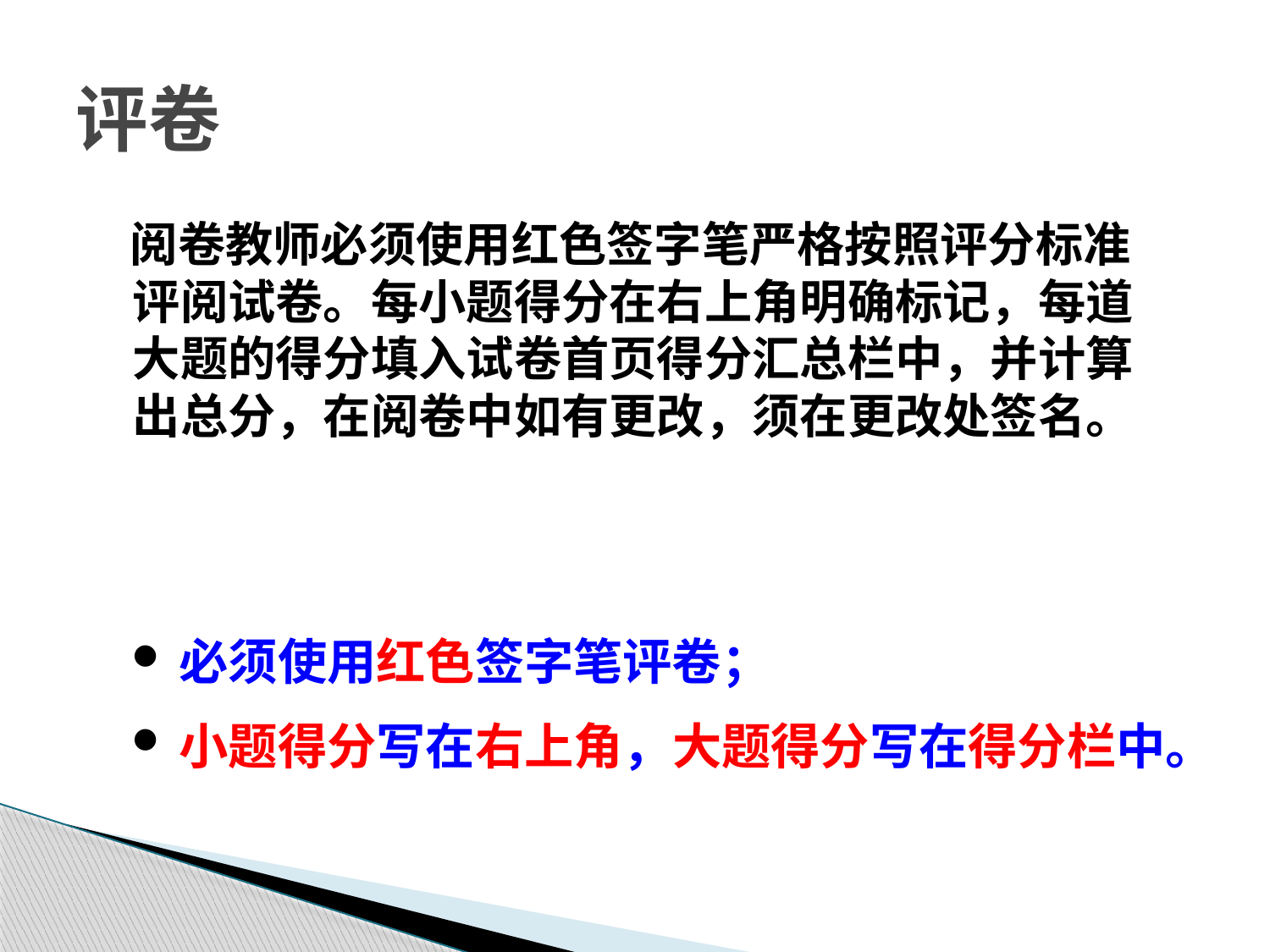

# 评卷
  阅卷教师必须使用红色签字笔严格按照评分标准评阅试卷。每小题得分在右上角明确标记，每道大题的得分填入试卷首页得分汇总栏中，并计算出总分，在阅卷中如有更改，须在更改处签名。
必须使用红色签字笔评卷；
小题得分写在右上角，大题得分写在得分栏中。